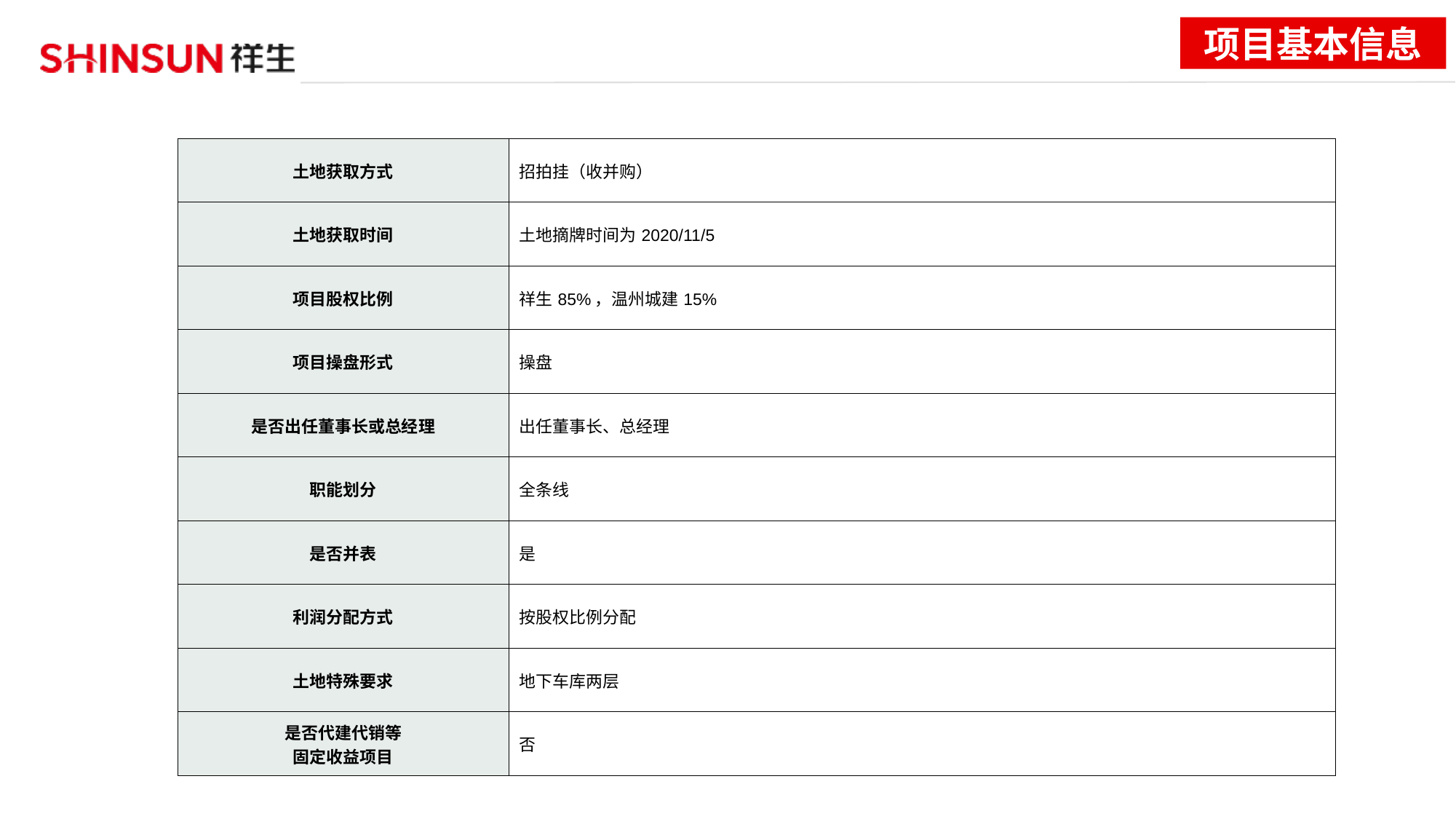

项目基本信息
| 土地获取方式 | 招拍挂（收并购） |
| --- | --- |
| 土地获取时间 | 土地摘牌时间为2020/11/5 |
| 项目股权比例 | 祥生85%，温州城建15% |
| 项目操盘形式 | 操盘 |
| 是否出任董事长或总经理 | 出任董事长、总经理 |
| 职能划分 | 全条线 |
| 是否并表 | 是 |
| 利润分配方式 | 按股权比例分配 |
| 土地特殊要求 | 地下车库两层 |
| 是否代建代销等 固定收益项目 | 否 |